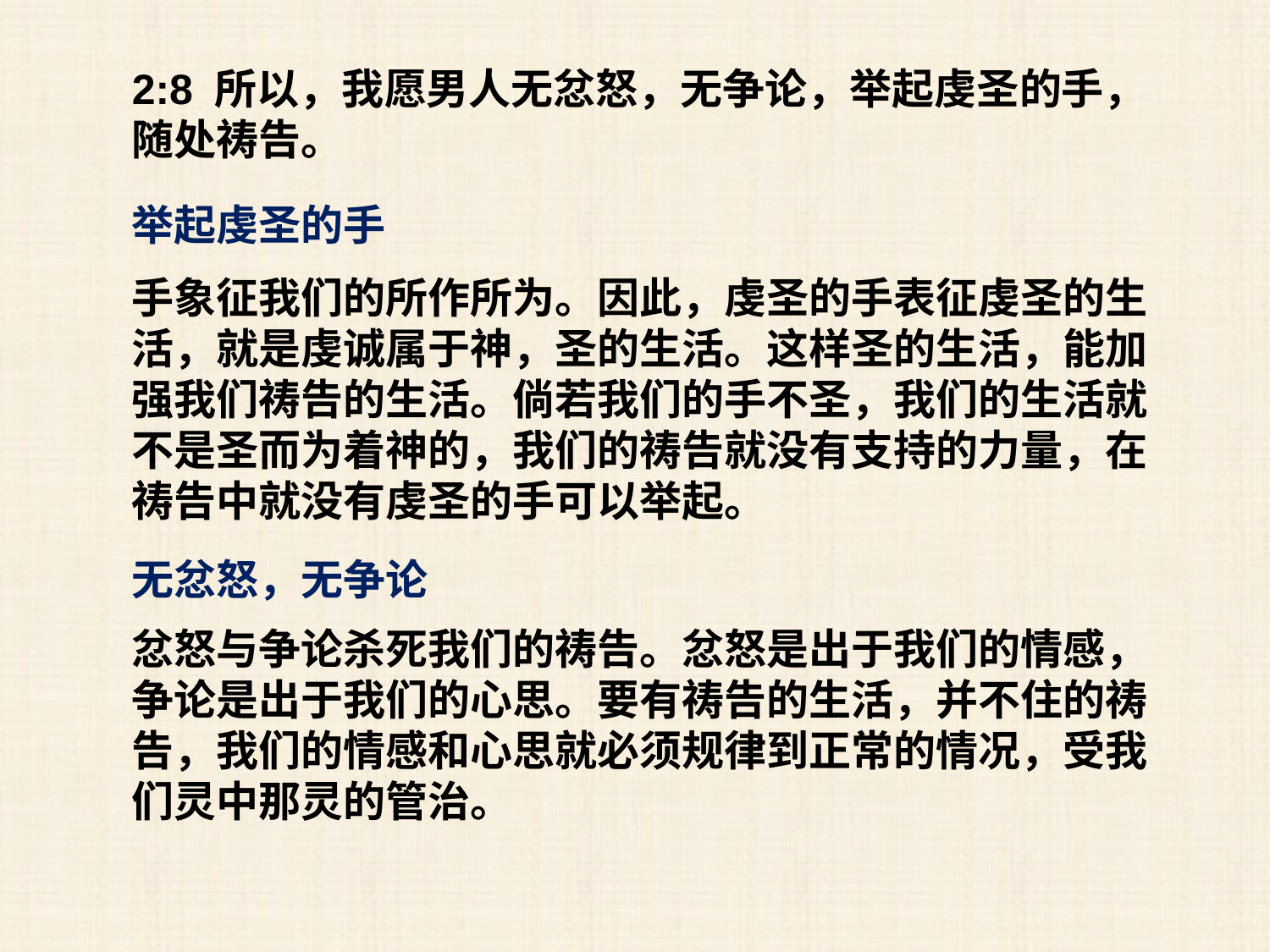

2:8 所以，我愿男人无忿怒，无争论，举起虔圣的手，随处祷告。
举起虔圣的手
手象征我们的所作所为。因此，虔圣的手表征虔圣的生活，就是虔诚属于神，圣的生活。这样圣的生活，能加强我们祷告的生活。倘若我们的手不圣，我们的生活就不是圣而为着神的，我们的祷告就没有支持的力量，在祷告中就没有虔圣的手可以举起。
无忿怒，无争论
忿怒与争论杀死我们的祷告。忿怒是出于我们的情感，争论是出于我们的心思。要有祷告的生活，并不住的祷告，我们的情感和心思就必须规律到正常的情况，受我们灵中那灵的管治。